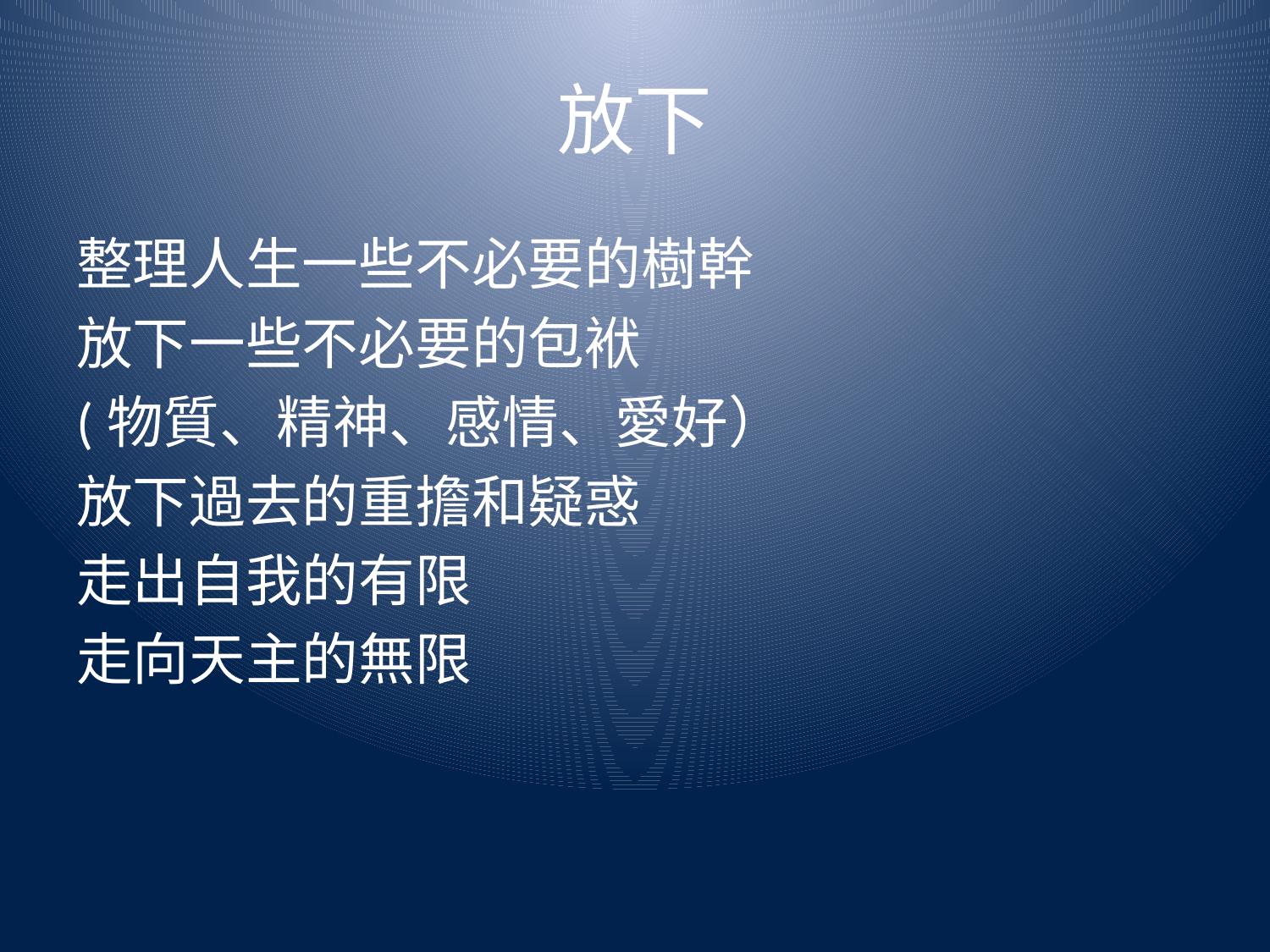

# 放下
整理人生一些不必要的樹幹
放下一些不必要的包袱
(物質、精神、感情、愛好）
放下過去的重擔和疑惑
走出自我的有限
走向天主的無限